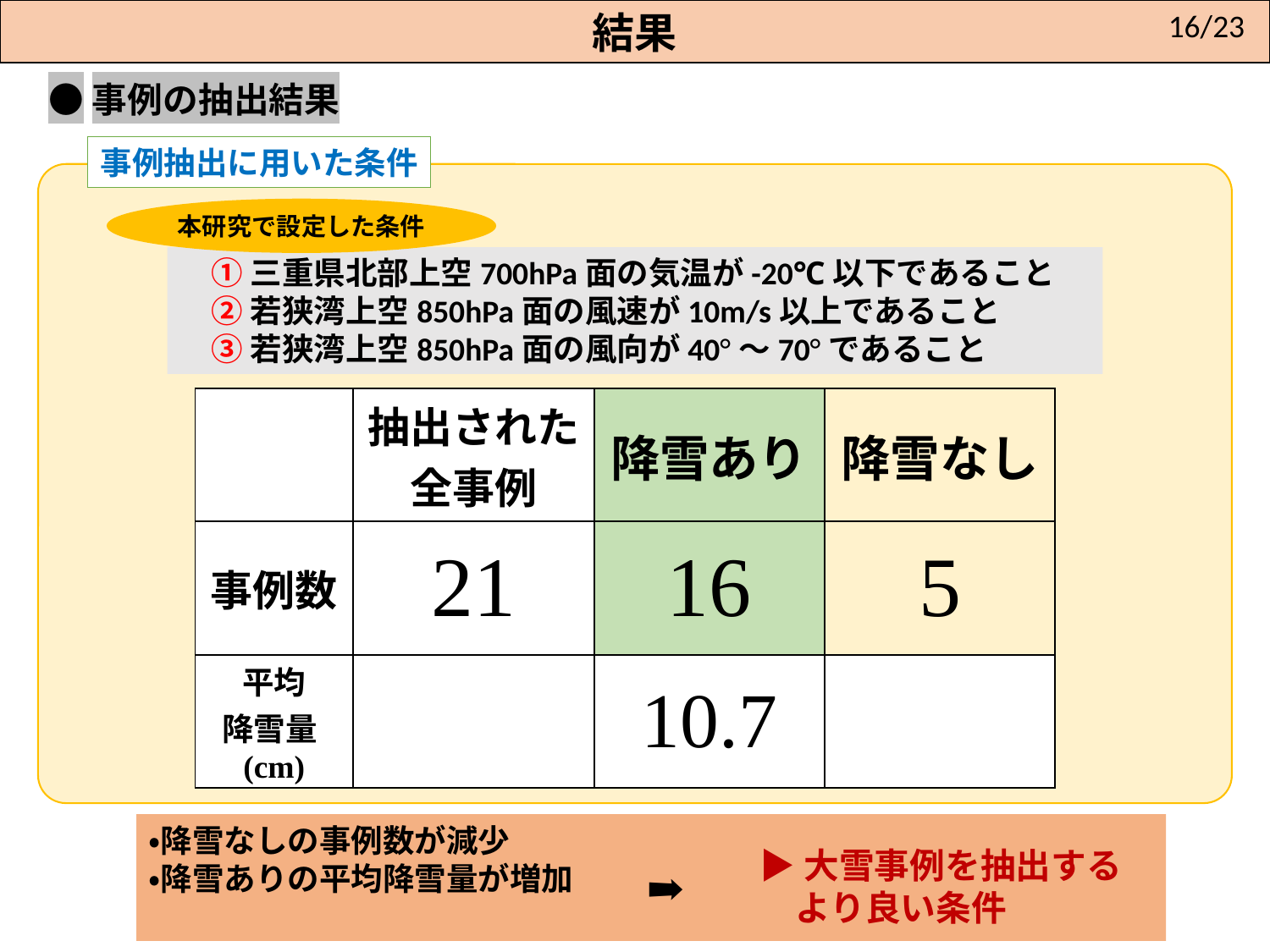

結果
16/23
●事例の抽出結果
事例抽出に用いた条件

本研究で設定した条件
　① 三重県北部上空700hPa面の気温が-20℃以下であること
　② 若狭湾上空850hPa面の風速が10m/s以上であること
　③ 若狭湾上空850hPa面の風向が40°～70°であること
|  | 抽出された 全事例 | 降雪あり | 降雪なし |
| --- | --- | --- | --- |
| 事例数 | 21 | 16 | 5 |
| 平均 降雪量(cm) |  | 10.7 |  |
・降雪なしの事例数が減少
・降雪ありの平均降雪量が増加

▶大雪事例を抽出する
　より良い条件
➡